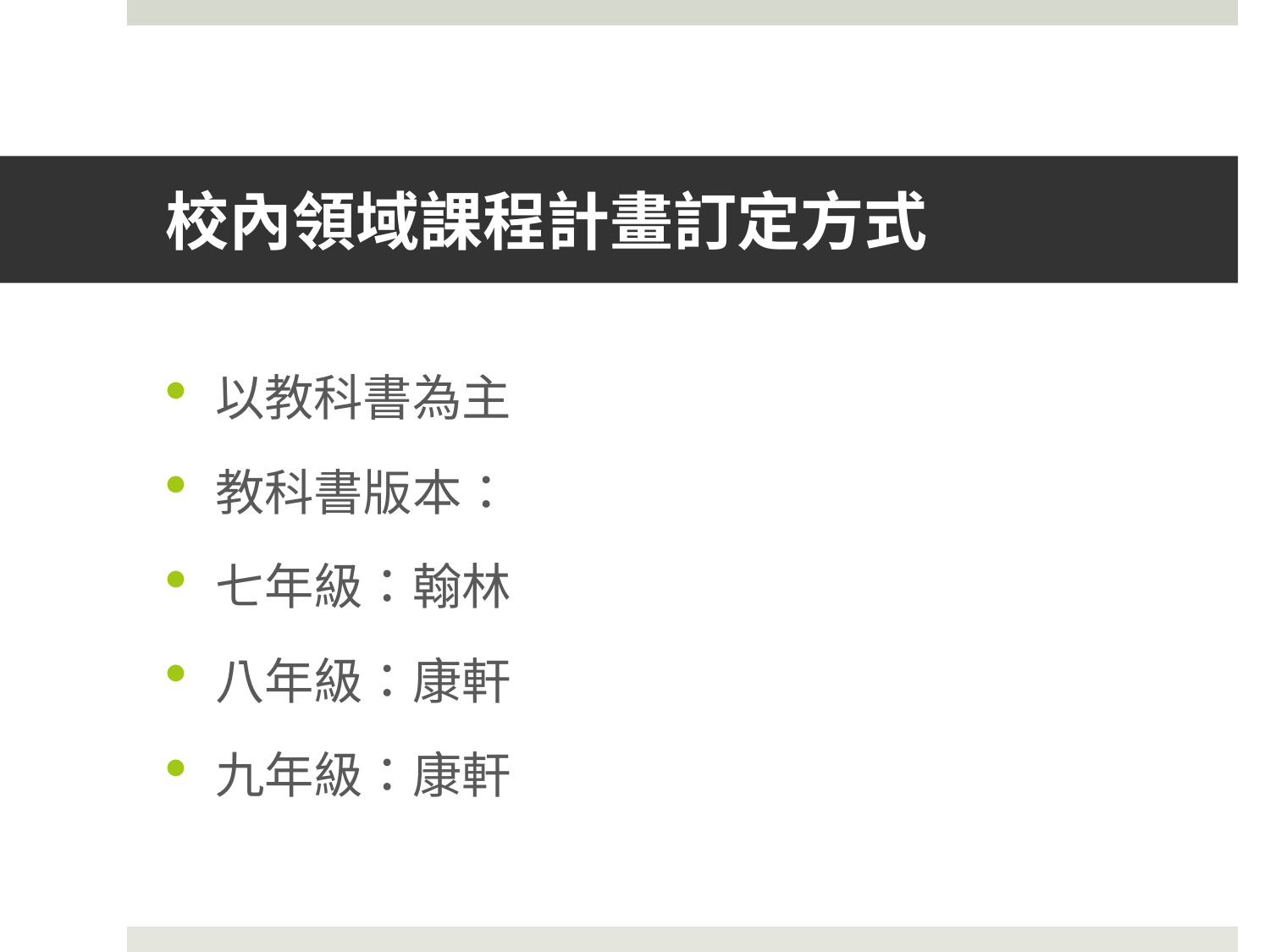

# 校內領域課程計畫訂定方式
以教科書為主
教科書版本：
七年級：翰林
八年級：康軒
九年級：康軒